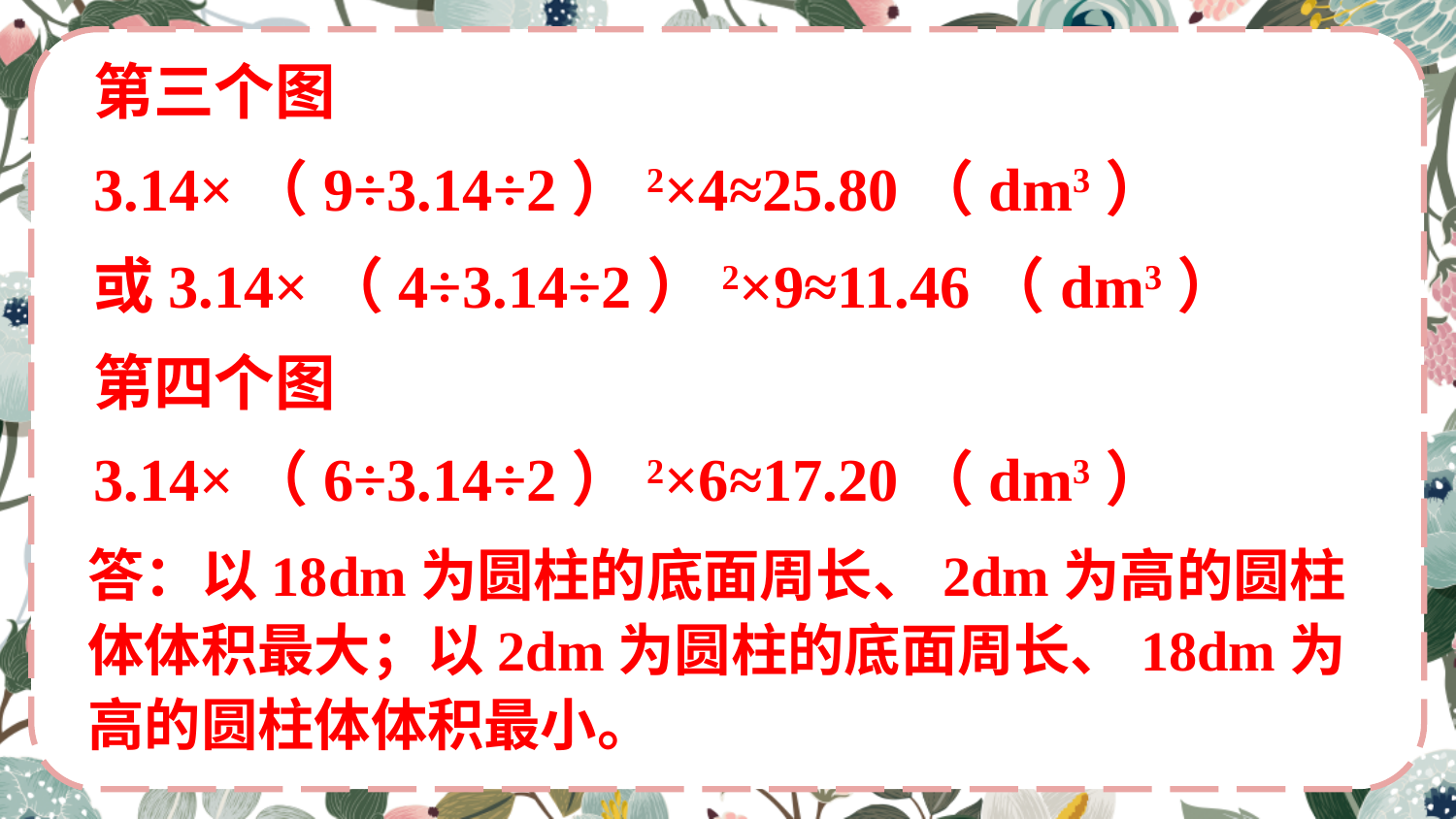

第三个图
3.14×（9÷3.14÷2）2×4≈25.80（dm3）
或3.14×（4÷3.14÷2）2×9≈11.46（dm3）
第四个图
3.14×（6÷3.14÷2）2×6≈17.20（dm3）
答：以18dm为圆柱的底面周长、2dm为高的圆柱体体积最大；以2dm为圆柱的底面周长、18dm为高的圆柱体体积最小。